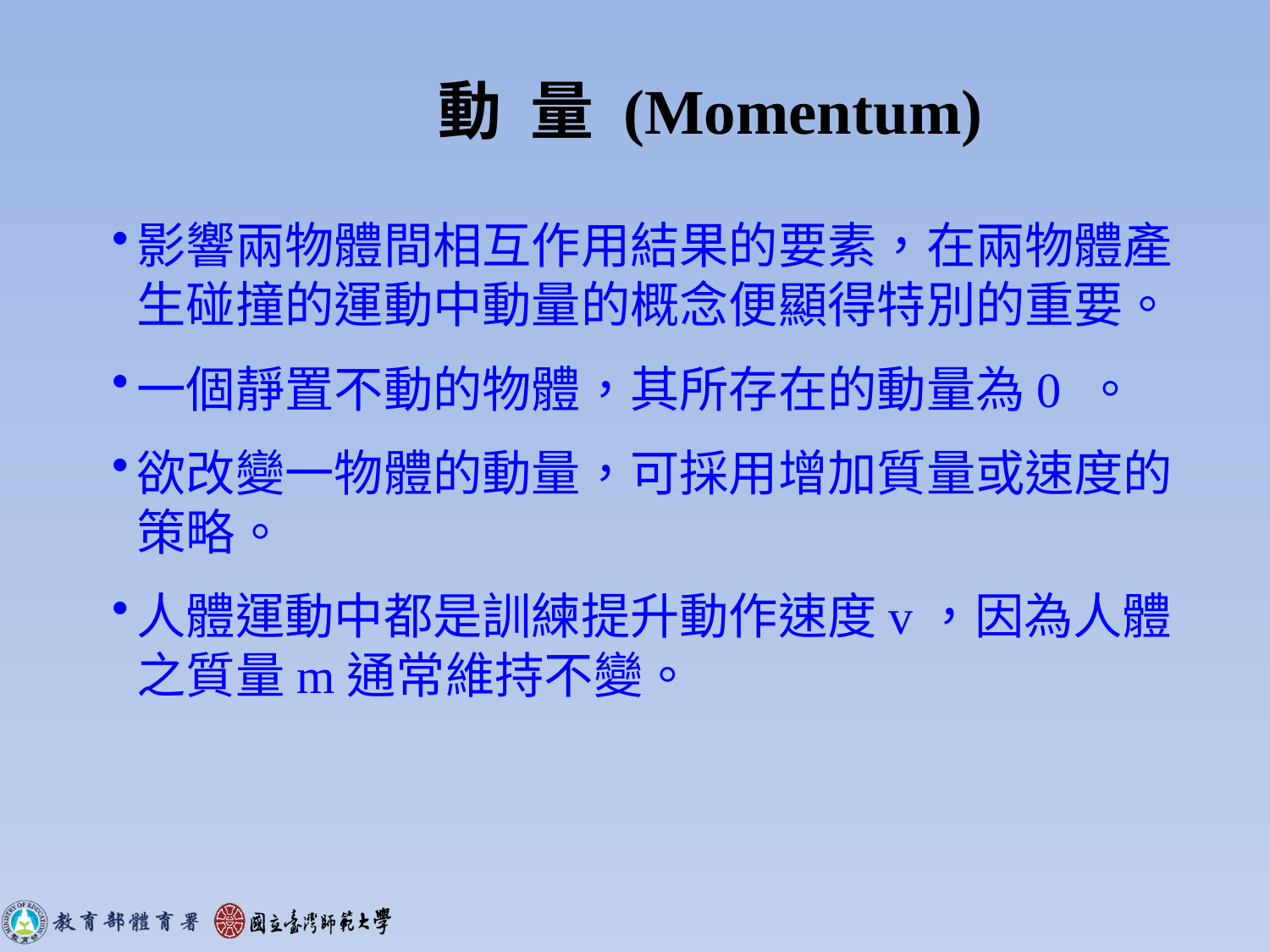

動  量 (Momentum)
影響兩物體間相互作用結果的要素，在兩物體產生碰撞的運動中動量的概念便顯得特別的重要。
一個靜置不動的物體，其所存在的動量為0 。
欲改變一物體的動量，可採用增加質量或速度的策略。
人體運動中都是訓練提升動作速度v，因為人體之質量m通常維持不變。